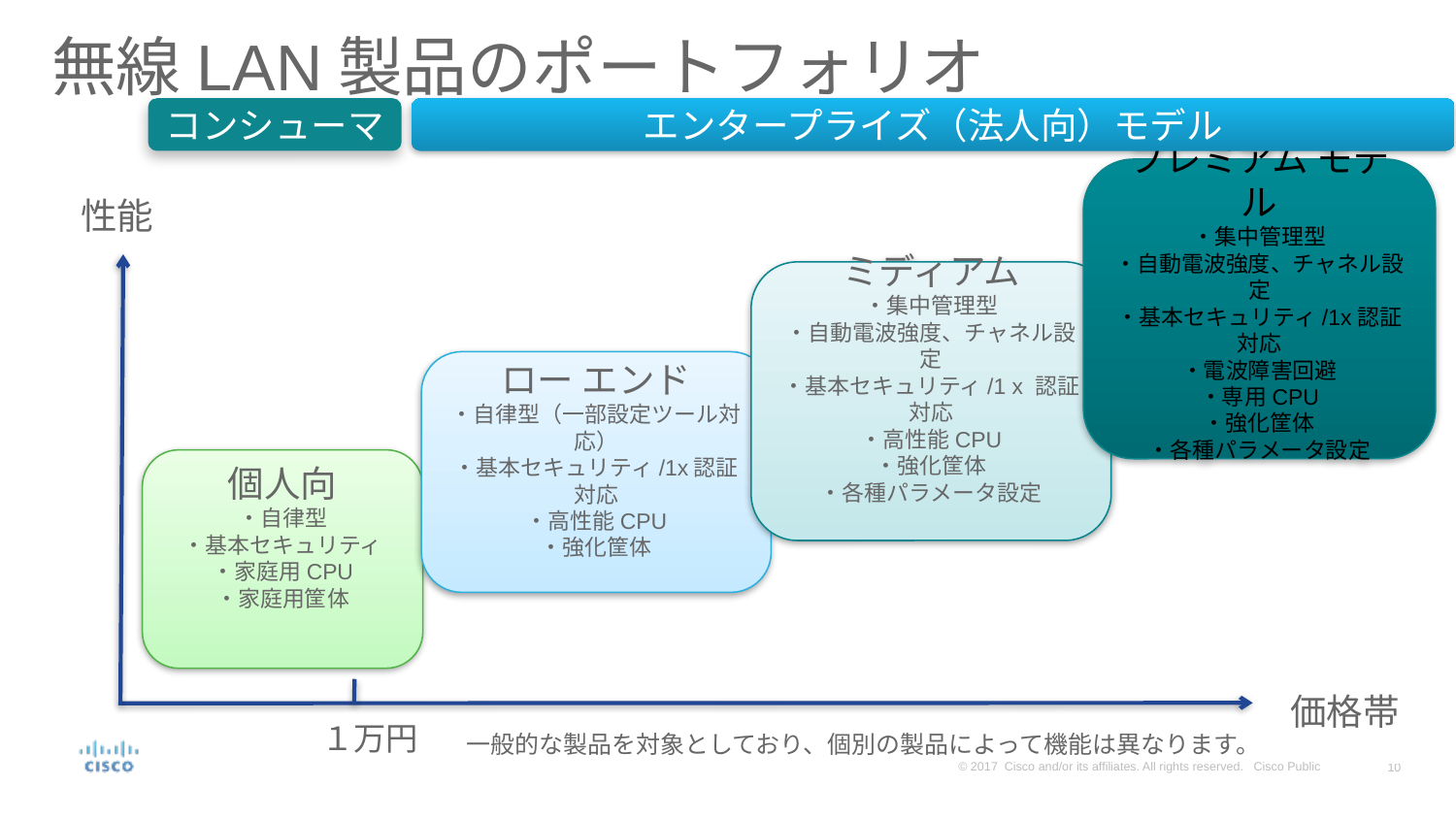

# 無線LAN製品のポートフォリオ
コンシューマ
エンタープライズ（法人向）モデル
プレミアム モデル
・集中管理型
・自動電波強度、チャネル設定
・基本セキュリティ/1x認証対応
・電波障害回避
・専用CPU
・強化筐体
・各種パラメータ設定

性能
ミディアム
・集中管理型
・自動電波強度、チャネル設定
・基本セキュリティ/1 x 認証対応
・高性能CPU
・強化筐体
・各種パラメータ設定

ロー エンド
・自律型（一部設定ツール対応）
・基本セキュリティ/1x認証対応
・高性能CPU
・強化筐体

個人向
・自律型
・基本セキュリティ
・家庭用CPU
・家庭用筐体

価格帯
１万円
一般的な製品を対象としており、個別の製品によって機能は異なります。